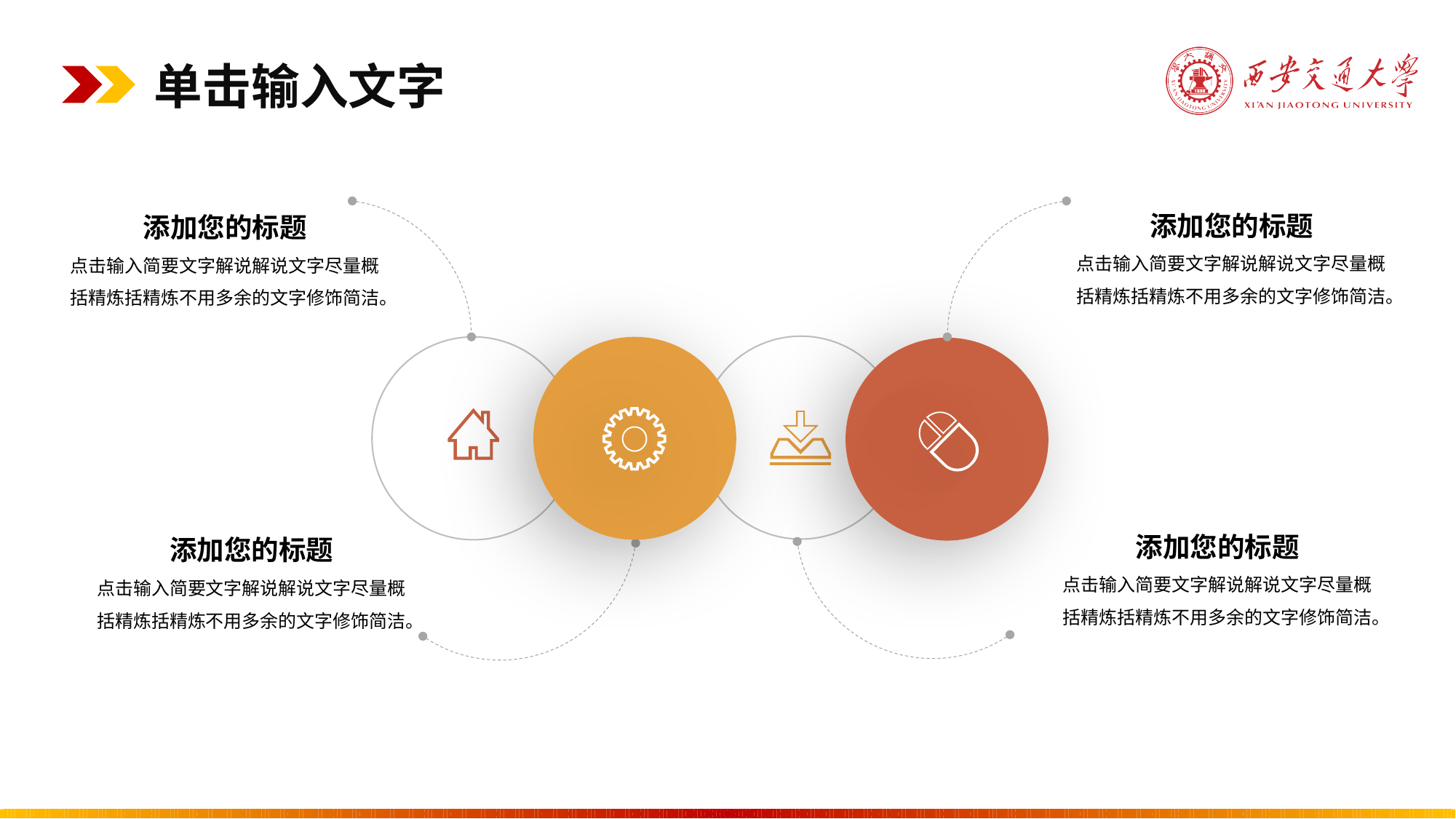

单击输入文字
添加您的标题
点击输入简要文字解说解说文字尽量概括精炼括精炼不用多余的文字修饰简洁。
添加您的标题
点击输入简要文字解说解说文字尽量概括精炼括精炼不用多余的文字修饰简洁。

添加您的标题
点击输入简要文字解说解说文字尽量概括精炼括精炼不用多余的文字修饰简洁。
添加您的标题
点击输入简要文字解说解说文字尽量概括精炼括精炼不用多余的文字修饰简洁。